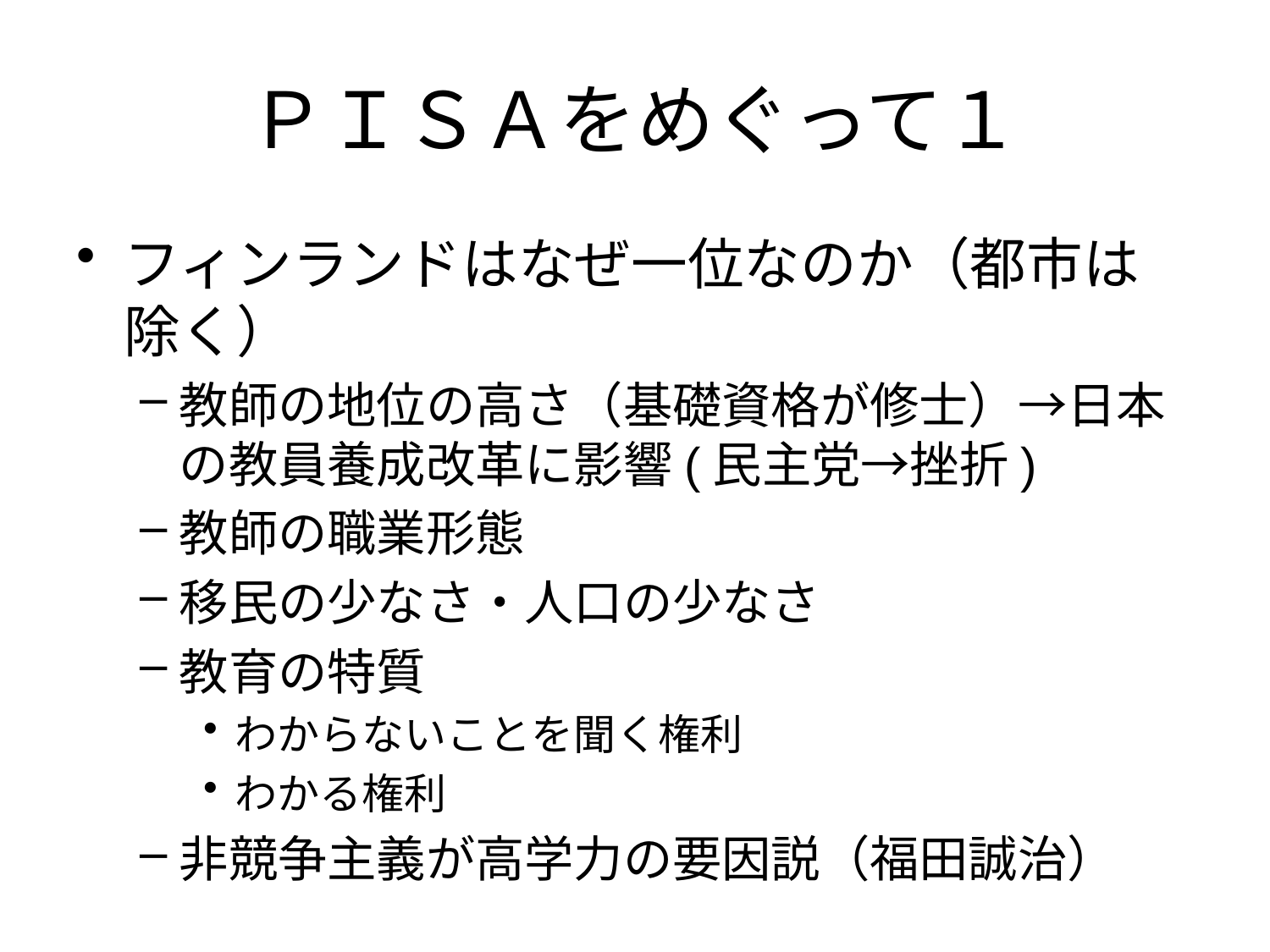

# ＰＩＳＡをめぐって１
フィンランドはなぜ一位なのか（都市は除く）
教師の地位の高さ（基礎資格が修士）→日本の教員養成改革に影響(民主党→挫折)
教師の職業形態
移民の少なさ・人口の少なさ
教育の特質
わからないことを聞く権利
わかる権利
非競争主義が高学力の要因説（福田誠治）